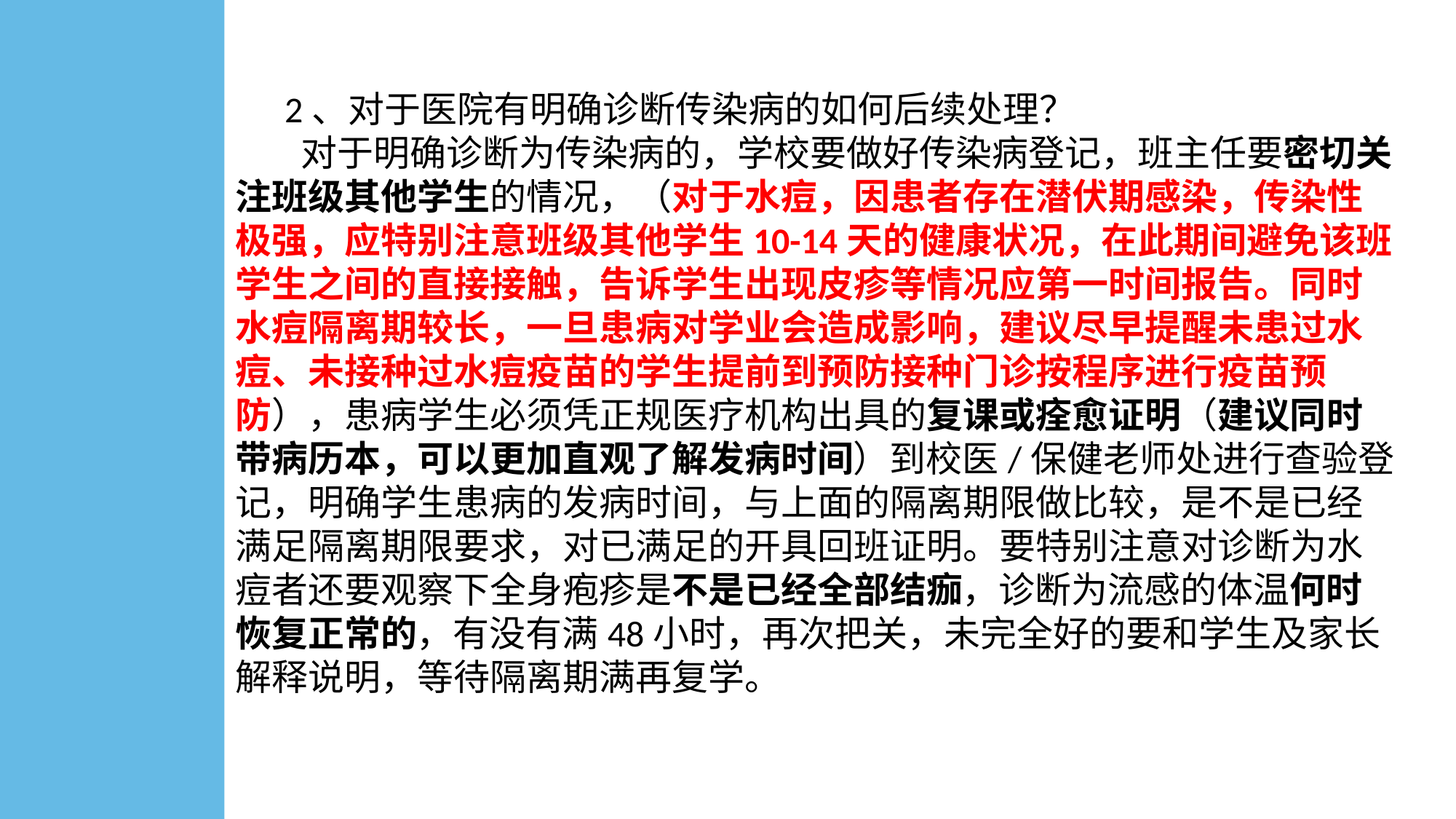

2、对于医院有明确诊断传染病的如何后续处理？       对于明确诊断为传染病的，学校要做好传染病登记，班主任要密切关注班级其他学生的情况，（对于水痘，因患者存在潜伏期感染，传染性极强，应特别注意班级其他学生10-14天的健康状况，在此期间避免该班学生之间的直接接触，告诉学生出现皮疹等情况应第一时间报告。同时水痘隔离期较长，一旦患病对学业会造成影响，建议尽早提醒未患过水痘、未接种过水痘疫苗的学生提前到预防接种门诊按程序进行疫苗预防），患病学生必须凭正规医疗机构出具的复课或痊愈证明（建议同时带病历本，可以更加直观了解发病时间）到校医/保健老师处进行查验登记，明确学生患病的发病时间，与上面的隔离期限做比较，是不是已经满足隔离期限要求，对已满足的开具回班证明。要特别注意对诊断为水痘者还要观察下全身疱疹是不是已经全部结痂，诊断为流感的体温何时恢复正常的，有没有满48小时，再次把关，未完全好的要和学生及家长解释说明，等待隔离期满再复学。